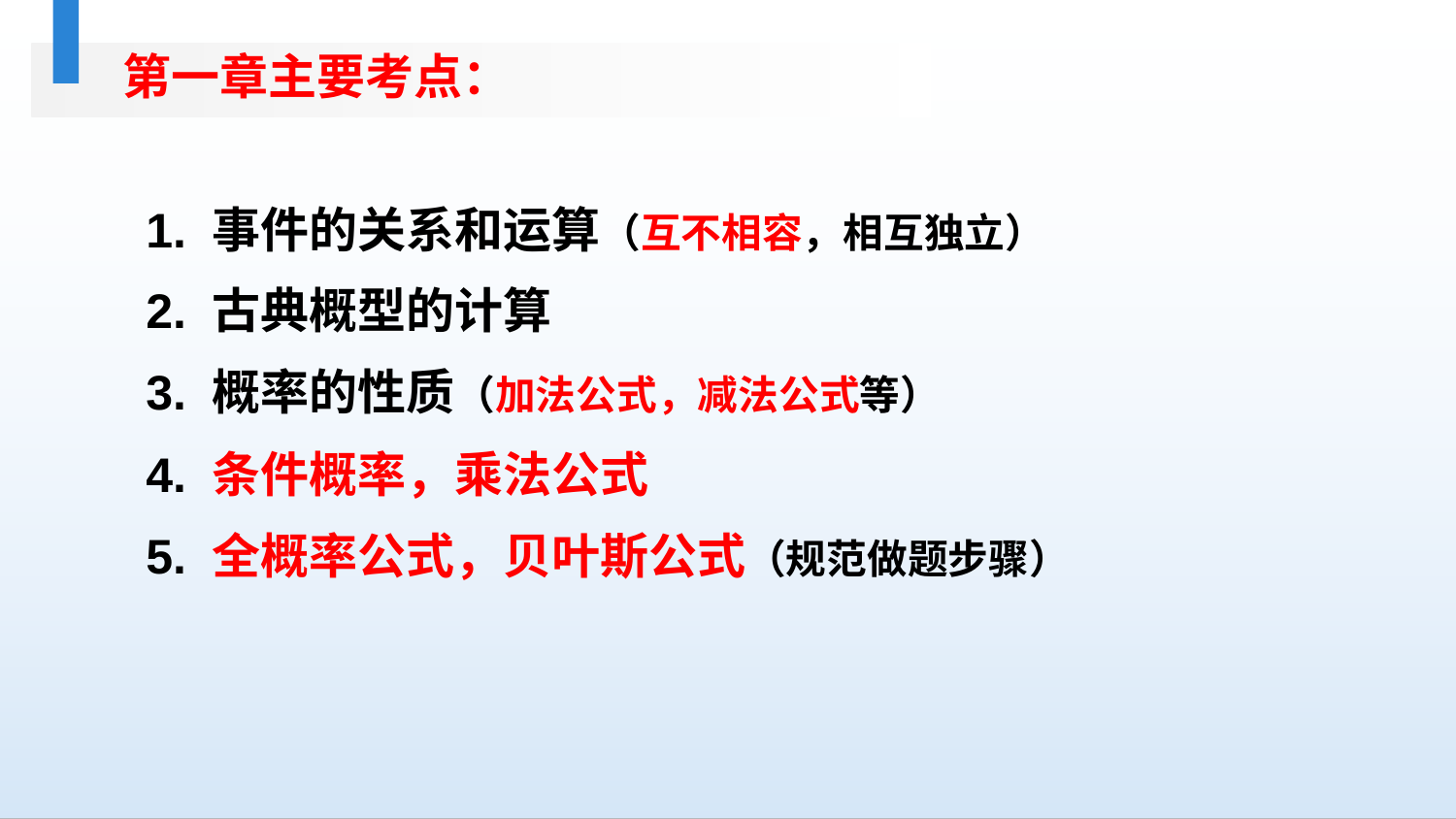

第一章主要考点：
1. 事件的关系和运算（互不相容，相互独立）
2. 古典概型的计算
3. 概率的性质（加法公式，减法公式等）
4. 条件概率，乘法公式
5. 全概率公式，贝叶斯公式（规范做题步骤）